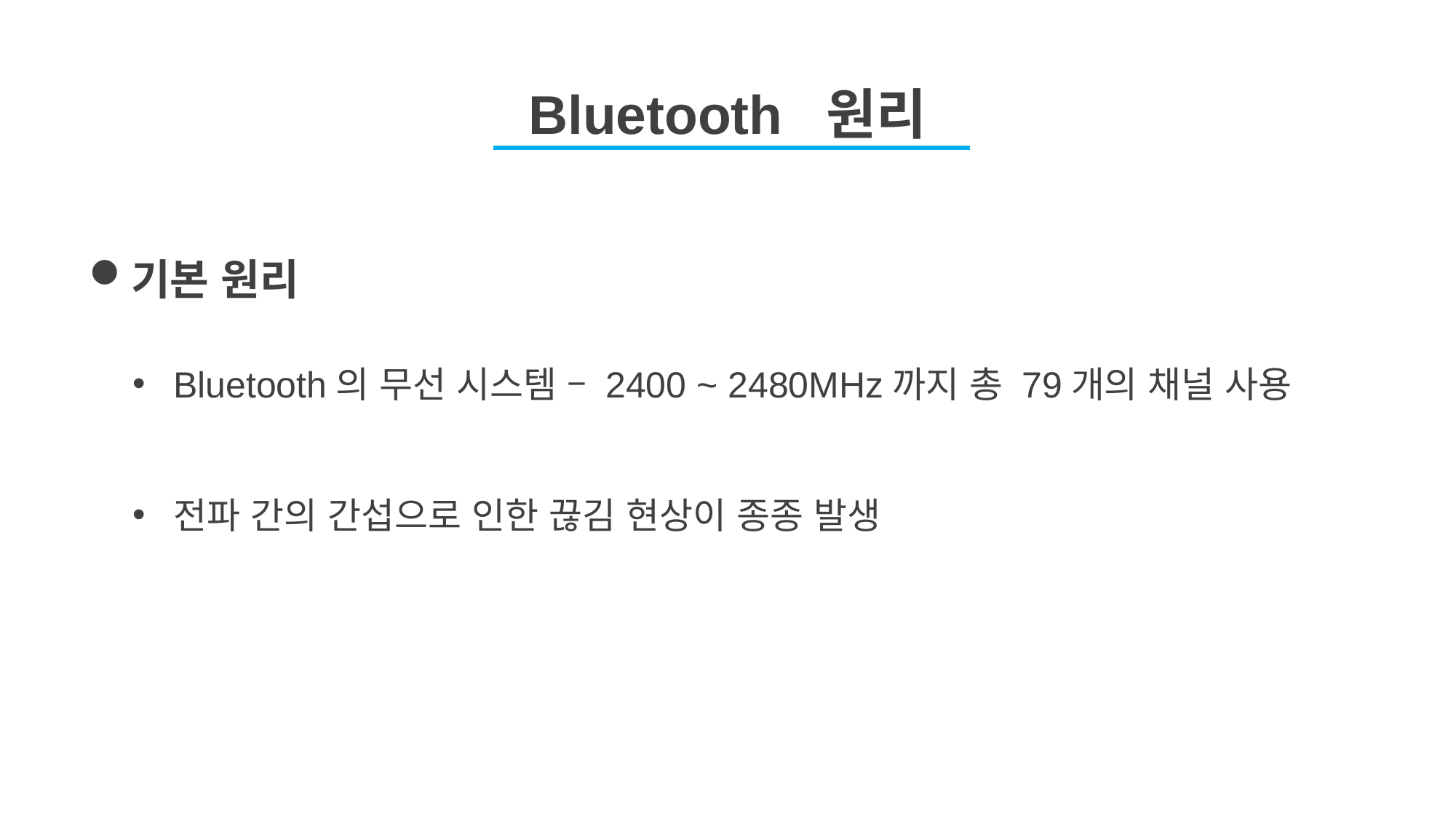

Bluetooth  원리
기본 원리
Bluetooth의 무선 시스템 – 2400 ~ 2480MHz까지 총 79개의 채널 사용

전파 간의 간섭으로 인한 끊김 현상이 종종 발생